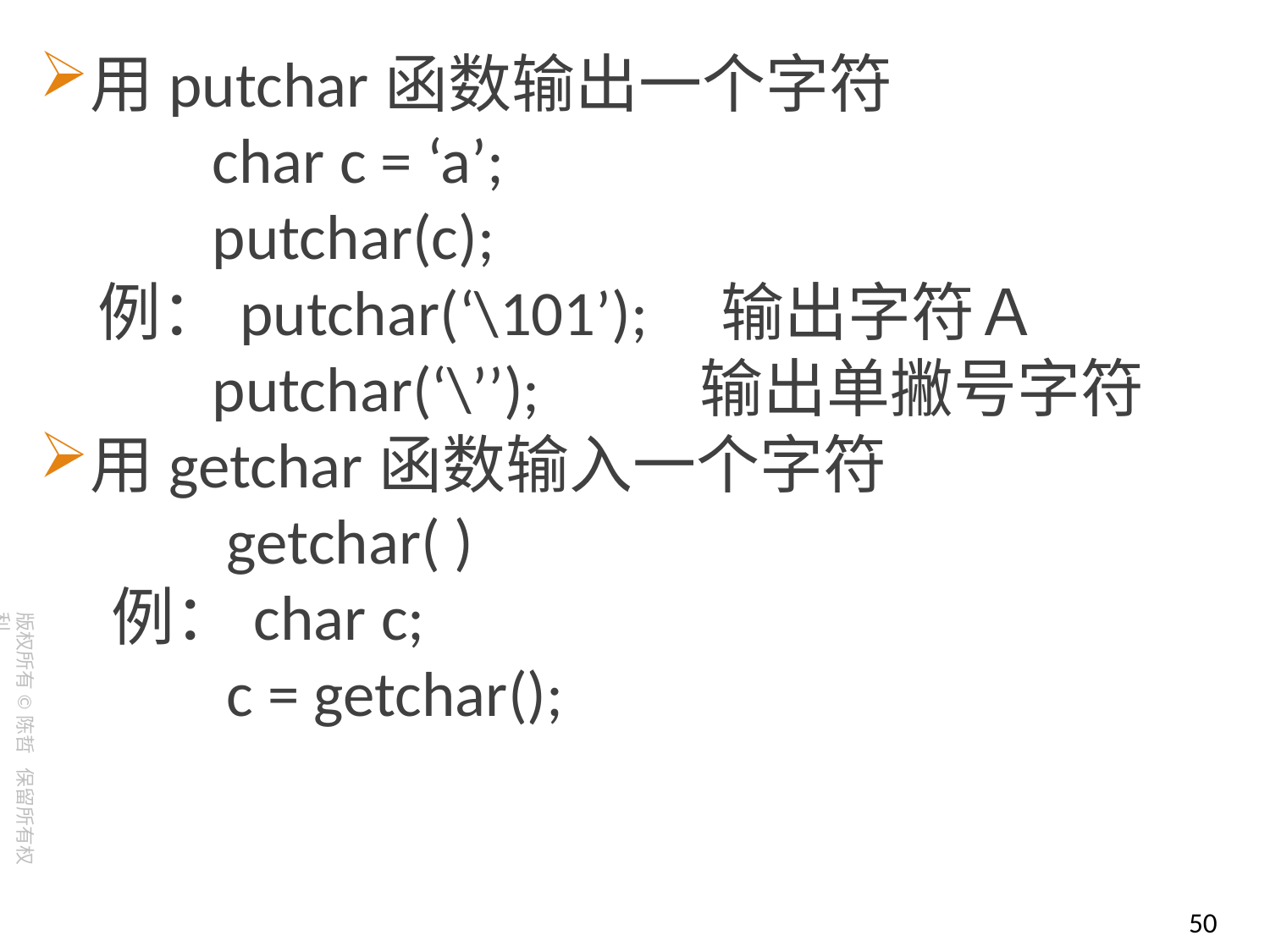

用putchar函数输出一个字符
            char c = ‘a’;
            putchar(c);
   例：putchar(‘\101’);    输出字符Ａ
            putchar(‘\’’);          输出单撇号字符
用getchar函数输入一个字符
             getchar( )
    例：char c;
             c = getchar();

50